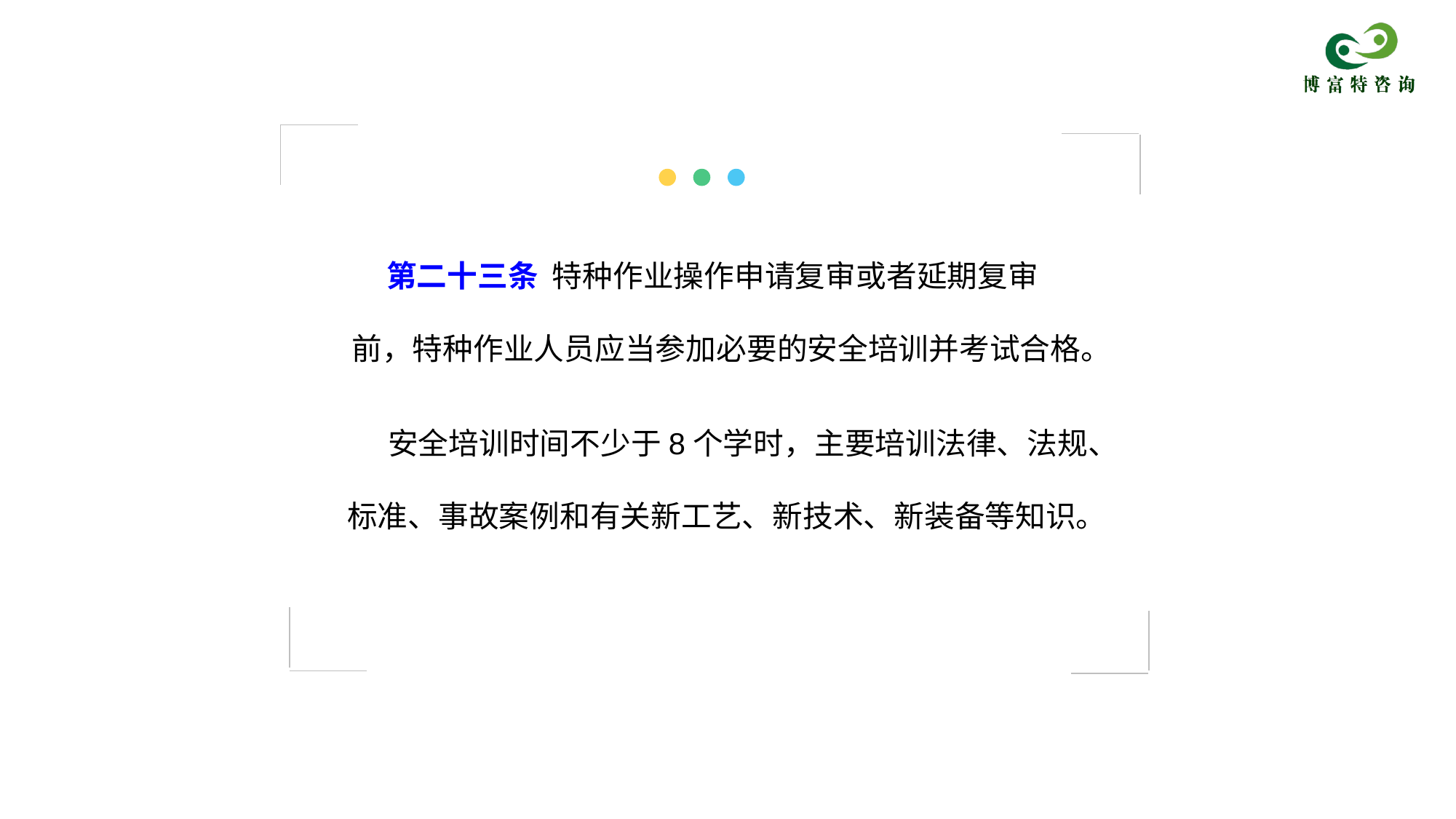

第二十三条  特种作业操作申请复审或者延期复审
前，特种作业人员应当参加必要的安全培训并考试合格。
     安全培训时间不少于8个学时，主要培训法律、法规、
标准、事故案例和有关新工艺、新技术、新装备等知识。